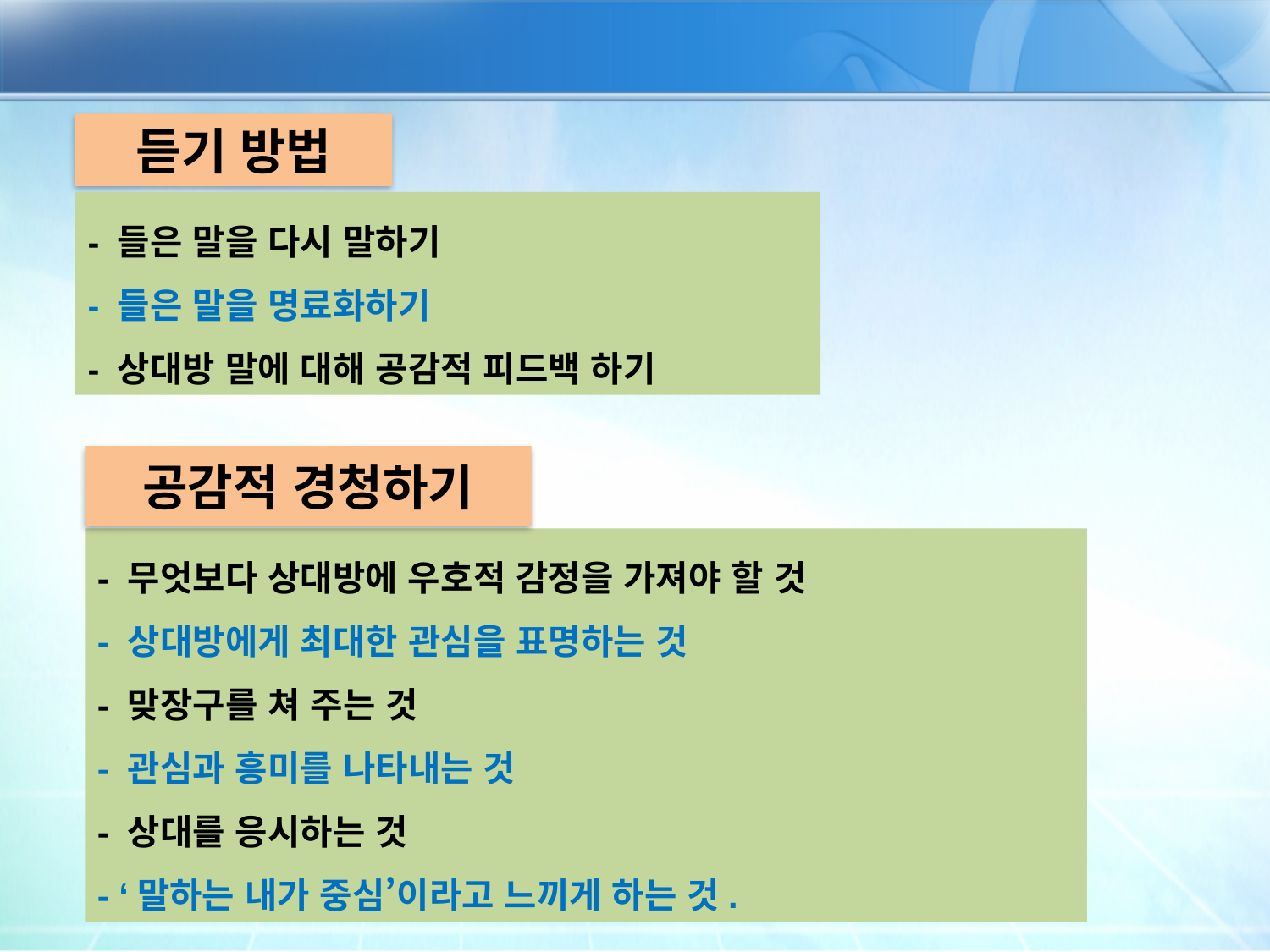

듣기 방법
- 들은 말을 다시 말하기
- 들은 말을 명료화하기
- 상대방 말에 대해 공감적 피드백 하기
공감적 경청하기
- 무엇보다 상대방에 우호적 감정을 가져야 할 것
- 상대방에게 최대한 관심을 표명하는 것
- 맞장구를 쳐 주는 것
- 관심과 흥미를 나타내는 것
- 상대를 응시하는 것
- ‘말하는 내가 중심’이라고 느끼게 하는 것.